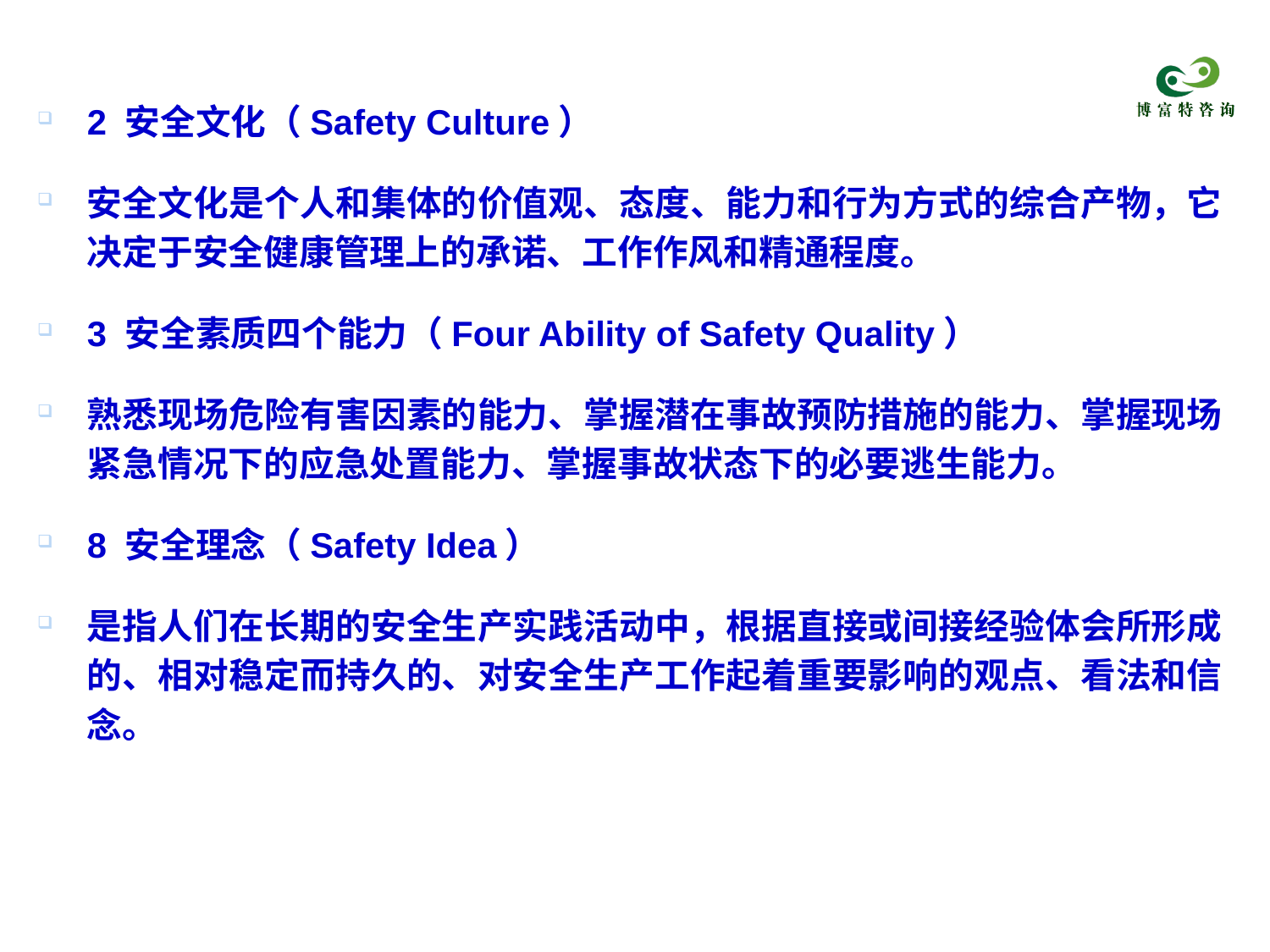

2 安全文化（Safety Culture）
安全文化是个人和集体的价值观、态度、能力和行为方式的综合产物，它决定于安全健康管理上的承诺、工作作风和精通程度。
3 安全素质四个能力（Four Ability of Safety Quality）
熟悉现场危险有害因素的能力、掌握潜在事故预防措施的能力、掌握现场紧急情况下的应急处置能力、掌握事故状态下的必要逃生能力。
8 安全理念（Safety Idea）
是指人们在长期的安全生产实践活动中，根据直接或间接经验体会所形成的、相对稳定而持久的、对安全生产工作起着重要影响的观点、看法和信念。